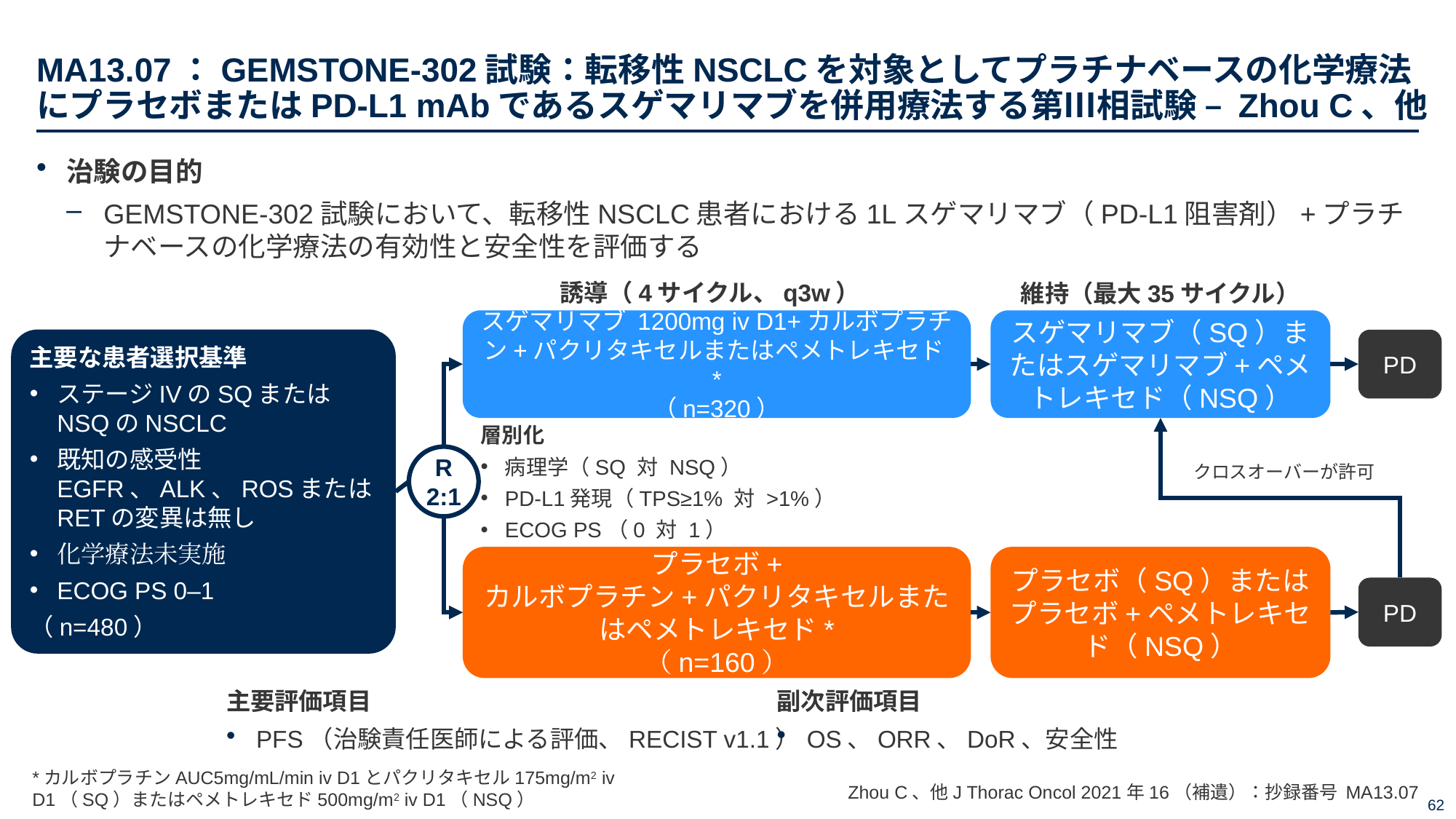

# MA13.07：GEMSTONE-302試験：転移性NSCLCを対象としてプラチナベースの化学療法にプラセボまたはPD-L1 mAbであるスゲマリマブを併用療法する第Ⅲ相試験 – Zhou C、他
治験の目的
GEMSTONE-302試験において、転移性NSCLC患者における1Lスゲマリマブ（PD-L1阻害剤）+プラチナベースの化学療法の有効性と安全性を評価する
誘導（4サイクル、q3w）
維持（最大35サイクル）
スゲマリマブ 1200mg iv D1+カルボプラチン+パクリタキセルまたはペメトレキセド*
（n=320）
スゲマリマブ（SQ）またはスゲマリマブ+ペメトレキセド（NSQ）
主要な患者選択基準
ステージIVのSQまたはNSQのNSCLC
既知の感受性EGFR、ALK、ROSまたはRETの変異は無し
化学療法未実施
ECOG PS 0–1
（n=480）
PD
層別化
病理学（SQ 対 NSQ）
PD-L1発現（TPS≥1% 対 >1%）
ECOG PS（0 対 1）
R
2:1
クロスオーバーが許可
プラセボ+
カルボプラチン+パクリタキセルまたはペメトレキセド*
（n=160）
プラセボ（SQ）または
プラセボ+ペメトレキセド（NSQ）
PD
主要評価項目
PFS（治験責任医師による評価、RECIST v1.1）
副次評価項目
OS、ORR、DoR、安全性
*カルボプラチンAUC5mg/mL/min iv D1とパクリタキセル175mg/m2 iv D1（SQ）またはペメトレキセド500mg/m2 iv D1（NSQ）
Zhou C、他J Thorac Oncol 2021年16（補遺）：抄録番号 MA13.07